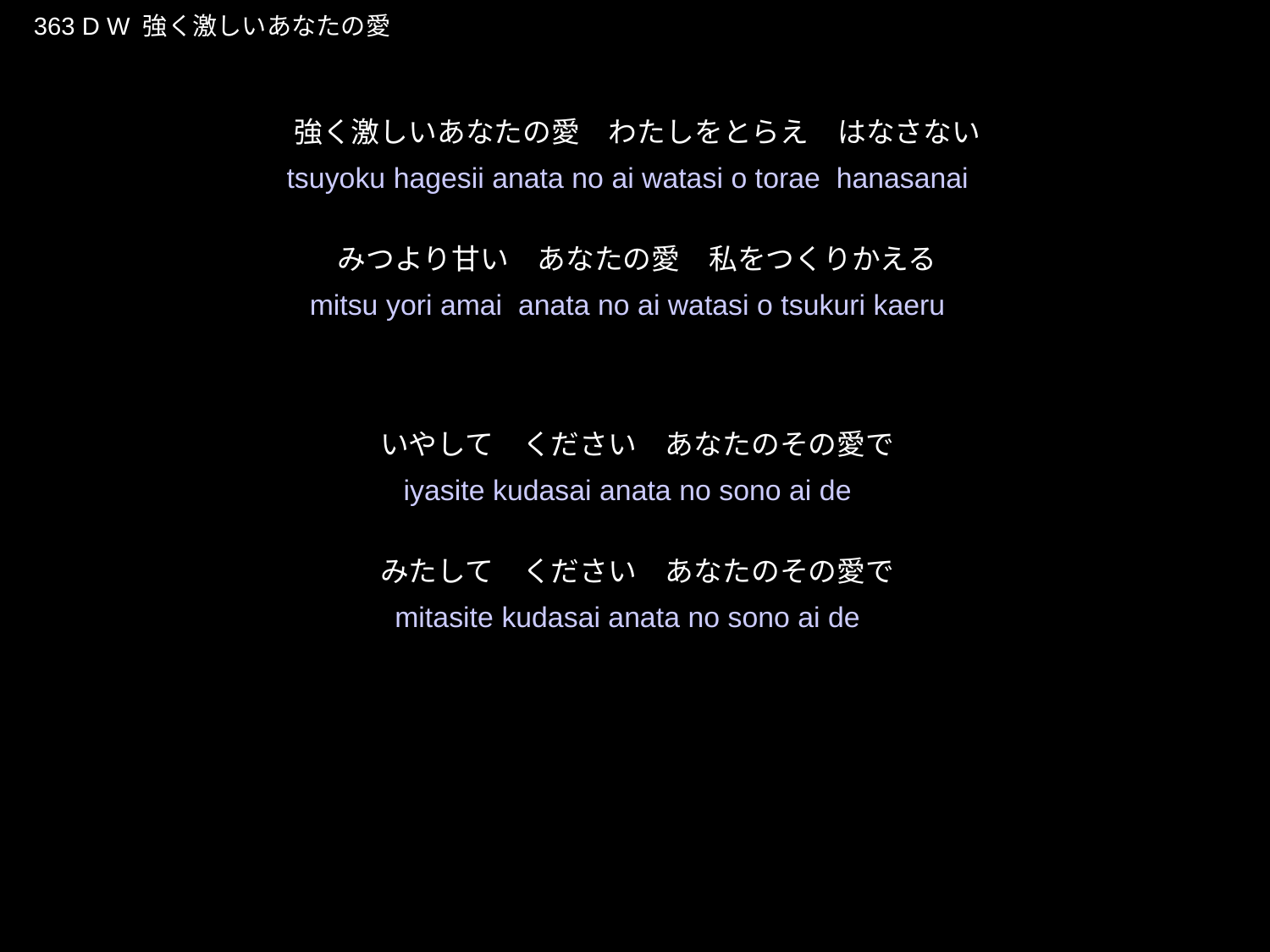

つよくはげしいあなたのあい
★W
363 D W 強く激しいあなたの愛
★３
強く激しいあなたの愛　わたしをとらえ　はなさない
みつより甘い　あなたの愛　私をつくりかえる
いやして　ください　あなたのその愛で
みたして　ください　あなたのその愛で
tsuyoku hagesii anata no ai watasi o torae  hanasanai
mitsu yori amai  anata no ai watasi o tsukuri kaeru
iyasite kudasai anata no sono ai de
mitasite kudasai anata no sono ai de